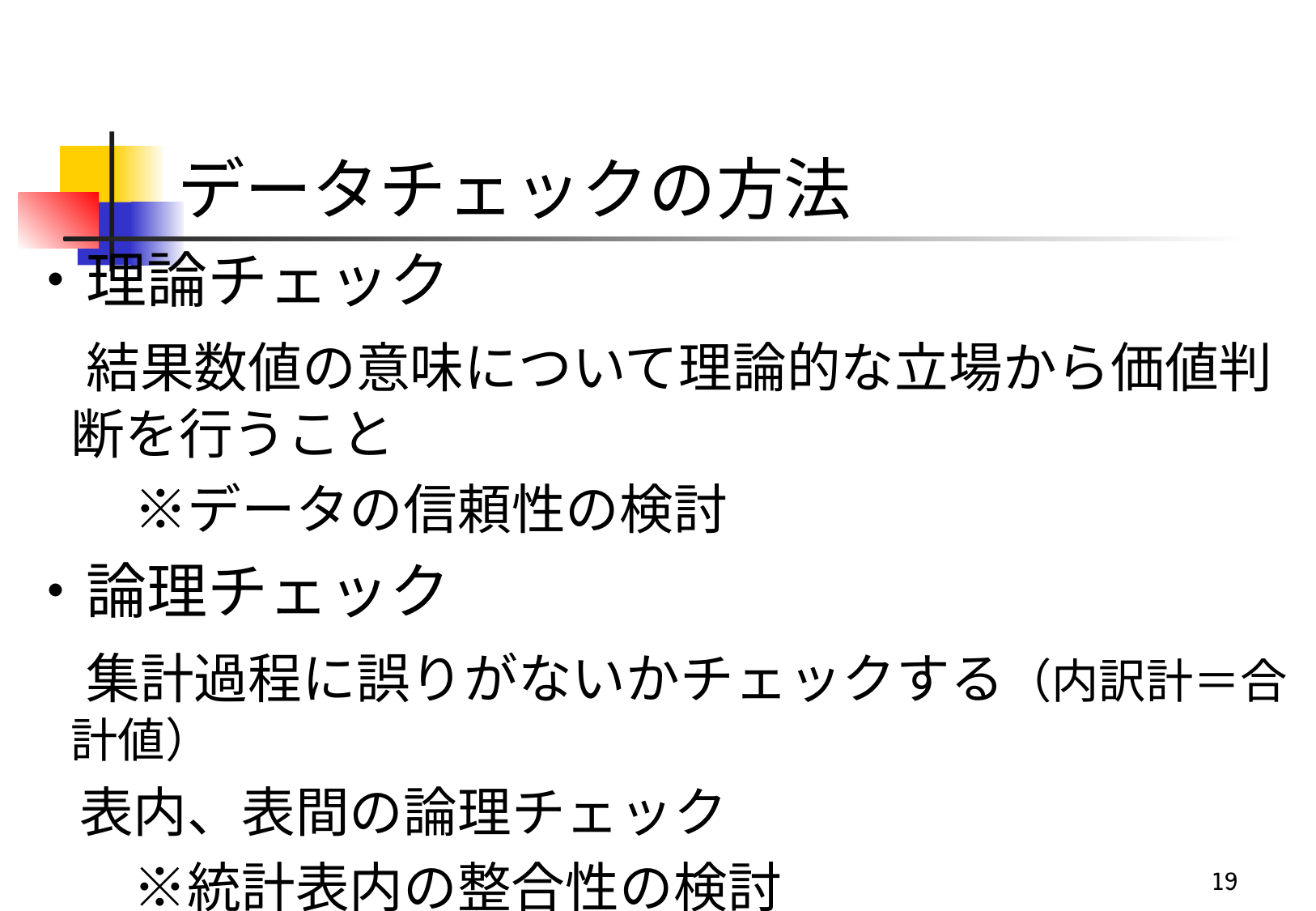

# データチェックの方法
・理論チェック
　結果数値の意味について理論的な立場から価値判断を行うこと
　　※データの信頼性の検討
・論理チェック
　集計過程に誤りがないかチェックする（内訳計＝合計値）
　表内、表間の論理チェック
　　※統計表内の整合性の検討

19